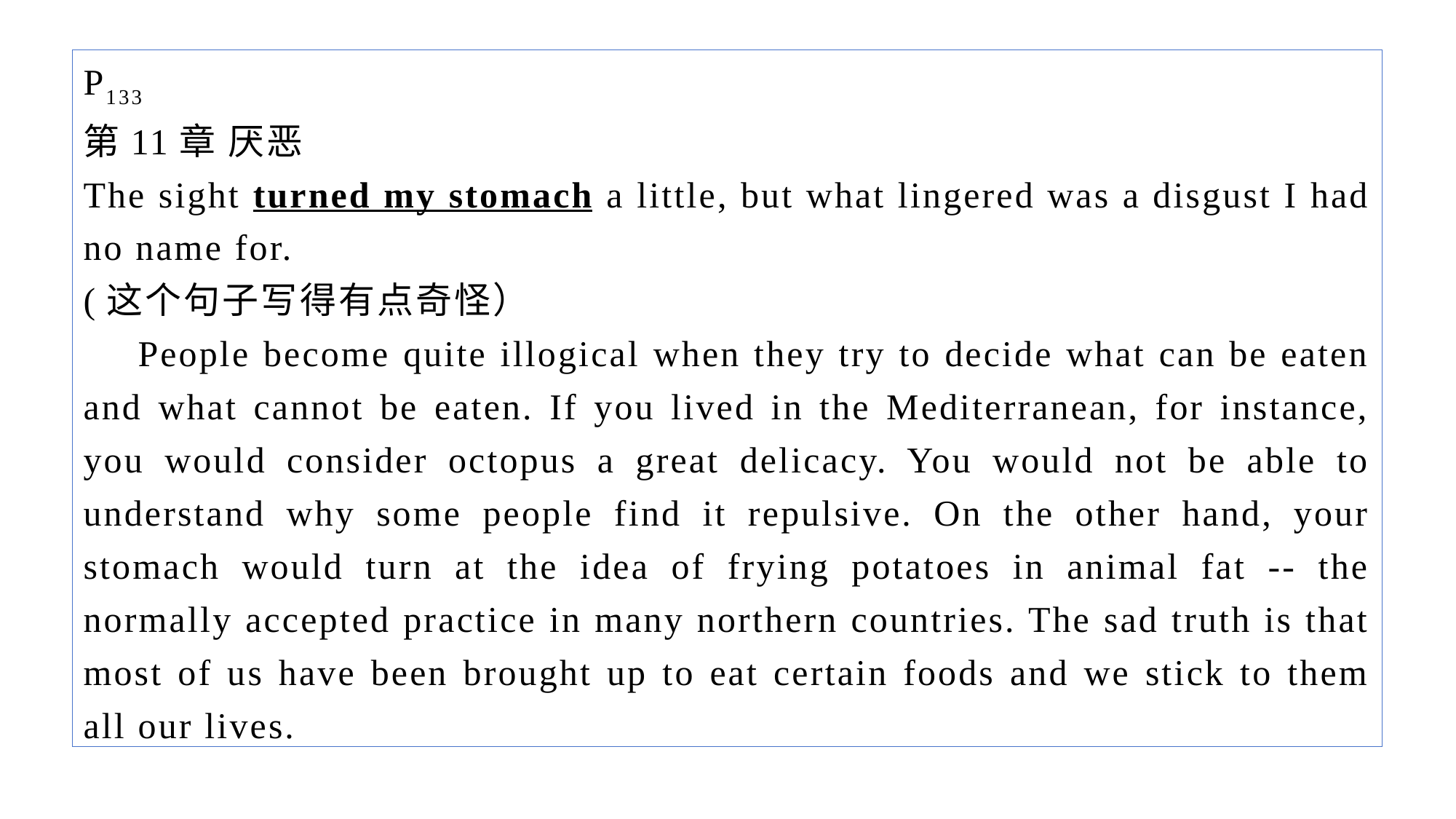

P133
第11章 厌恶
The sight turned my stomach a little, but what lingered was a disgust I had no name for.
(这个句子写得有点奇怪）
People become quite illogical when they try to decide what can be eaten and what cannot be eaten. If you lived in the Mediterranean, for instance, you would consider octopus a great delicacy. You would not be able to understand why some people find it repulsive. On the other hand, your stomach would turn at the idea of frying potatoes in animal fat -- the normally accepted practice in many northern countries. The sad truth is that most of us have been brought up to eat certain foods and we stick to them all our lives.